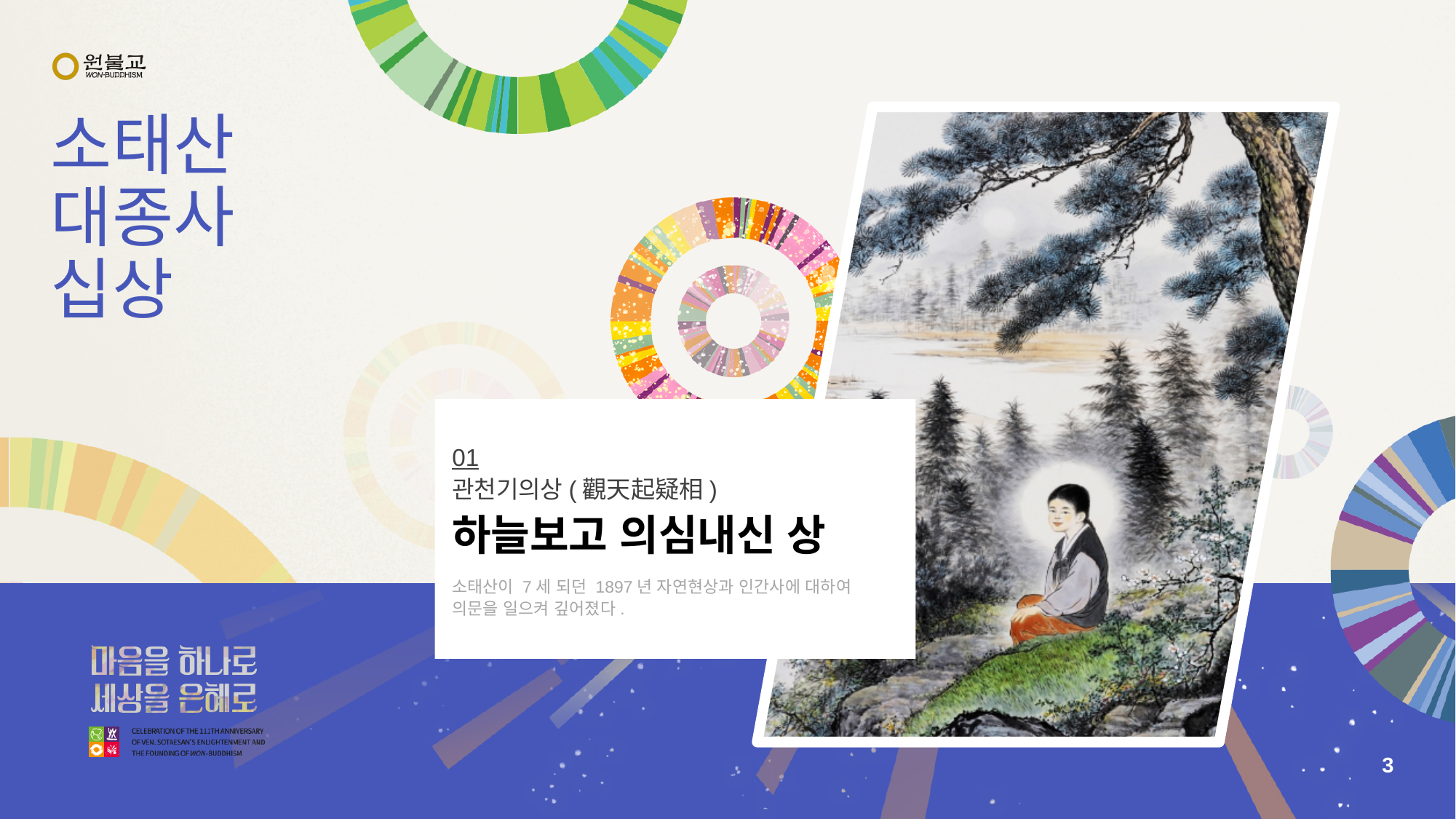

# 소태산 대종사 십상

01
관천기의상(觀天起疑相)
하늘보고 의심내신 상
소태산이 7세 되던 1897년 자연현상과 인간사에 대하여 의문을 일으켜 깊어졌다.
3